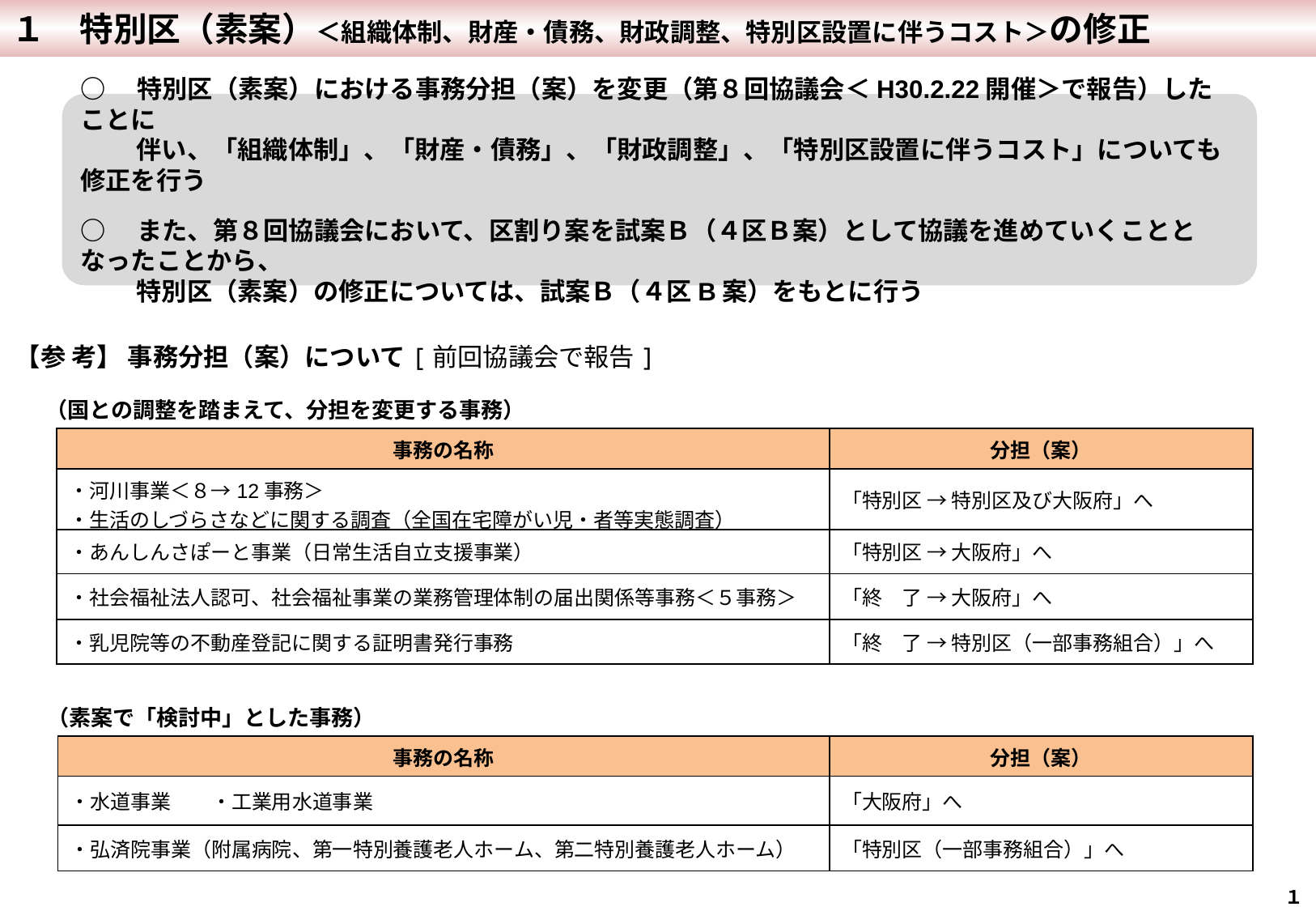

１　特別区（素案）＜組織体制、財産・債務、財政調整、特別区設置に伴うコスト＞の修正
○　特別区（素案）における事務分担（案）を変更（第８回協議会＜H30.2.22開催＞で報告）したことに
　　 伴い、「組織体制」、「財産・債務」、「財政調整」、「特別区設置に伴うコスト」についても修正を行う

○　また、第８回協議会において、区割り案を試案Ｂ（４区Ｂ案）として協議を進めていくこととなったことから、
　　 特別区（素案）の修正については、試案Ｂ（４区B案）をもとに行う
【参 考】 事務分担（案）について[前回協議会で報告]
（国との調整を踏まえて、分担を変更する事務）
| 事務の名称 | 分担（案） |
| --- | --- |
| ・河川事業＜８→12事務＞ ・生活のしづらさなどに関する調査（全国在宅障がい児・者等実態調査） | 「特別区 → 特別区及び大阪府」へ |
| ・あんしんさぽーと事業（日常生活自立支援事業） | 「特別区 → 大阪府」へ |
| ・社会福祉法人認可、社会福祉事業の業務管理体制の届出関係等事務＜５事務＞ | 「終　了 → 大阪府」へ |
| ・乳児院等の不動産登記に関する証明書発行事務 | 「終　了 → 特別区（一部事務組合）」へ |
（素案で「検討中」とした事務）
| 事務の名称 | 分担（案） |
| --- | --- |
| ・水道事業　　・工業用水道事業 | 「大阪府」へ |
| ・弘済院事業（附属病院、第一特別養護老人ホーム、第二特別養護老人ホーム） | 「特別区（一部事務組合）」へ |
 １